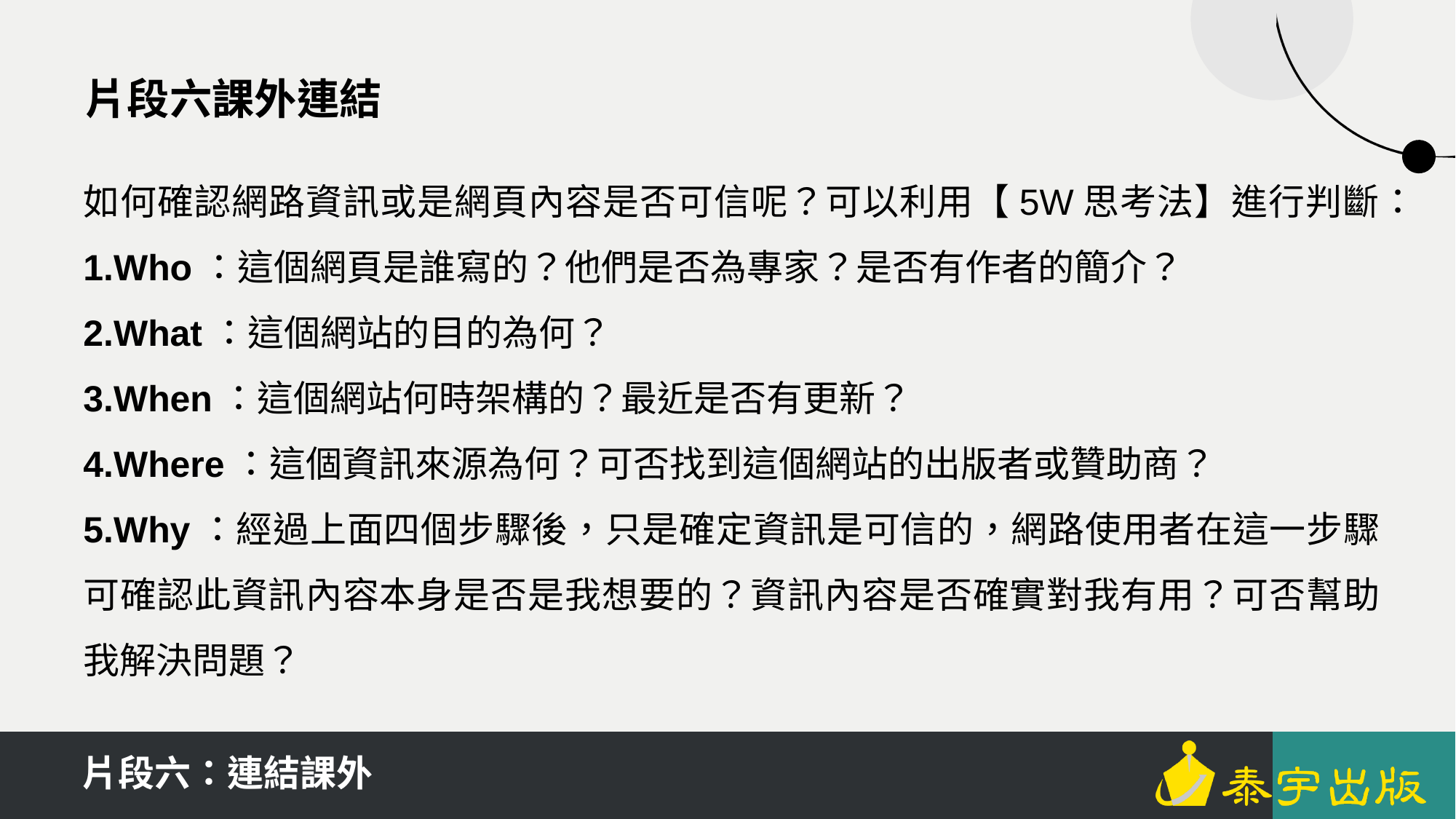

片段六課外連結
如何確認網路資訊或是網頁內容是否可信呢？可以利用【5W思考法】進行判斷：
1.Who：這個網頁是誰寫的？他們是否為專家？是否有作者的簡介？
2.What：這個網站的目的為何？
3.When：這個網站何時架構的？最近是否有更新？
4.Where：這個資訊來源為何？可否找到這個網站的出版者或贊助商？
5.Why：經過上面四個步驟後，只是確定資訊是可信的，網路使用者在這一步驟可確認此資訊內容本身是否是我想要的？資訊內容是否確實對我有用？可否幫助我解決問題？
片段六：連結課外